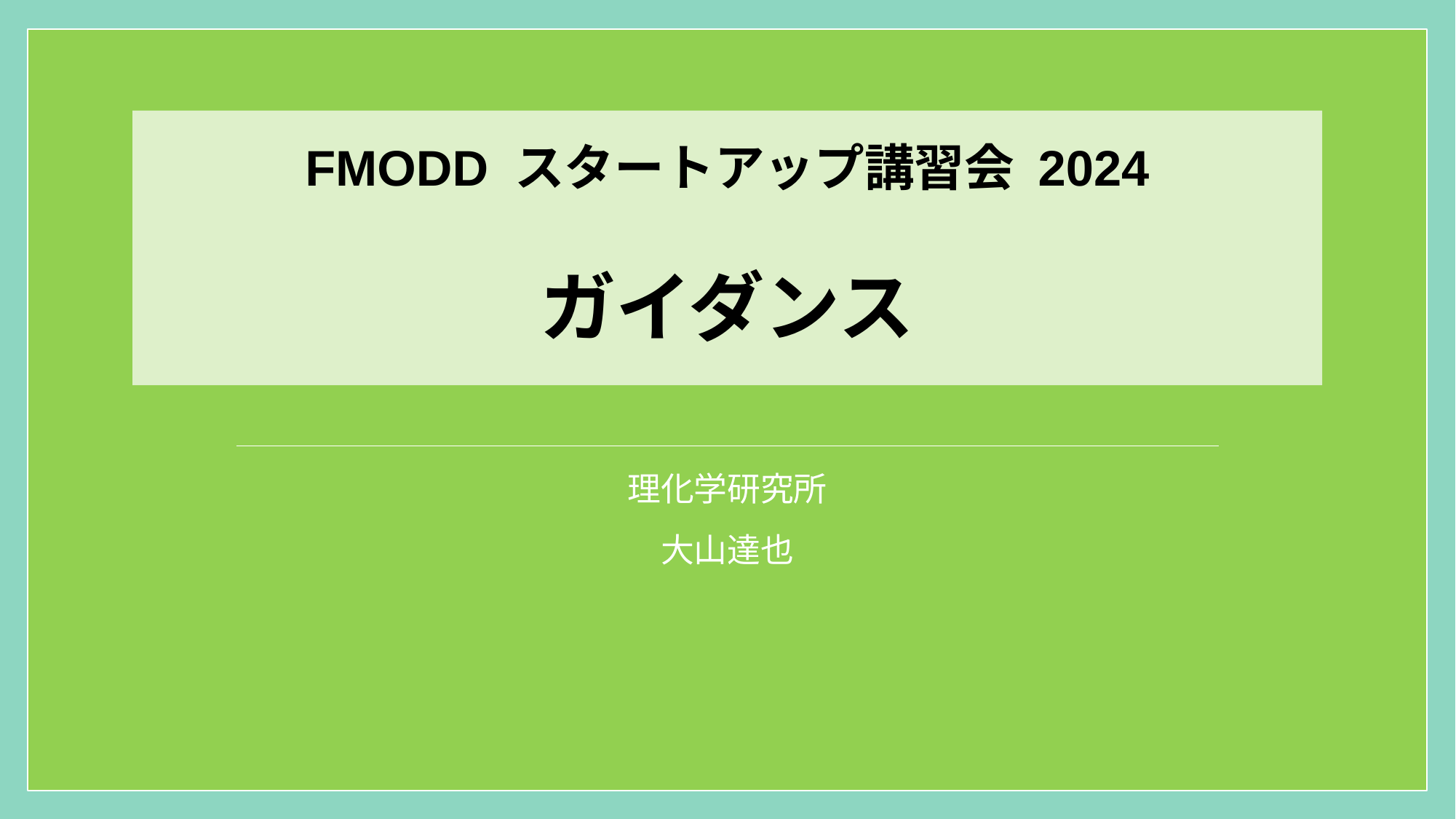

# FMODD スタートアップ講習会 2024 ガイダンス
理化学研究所
大山達也